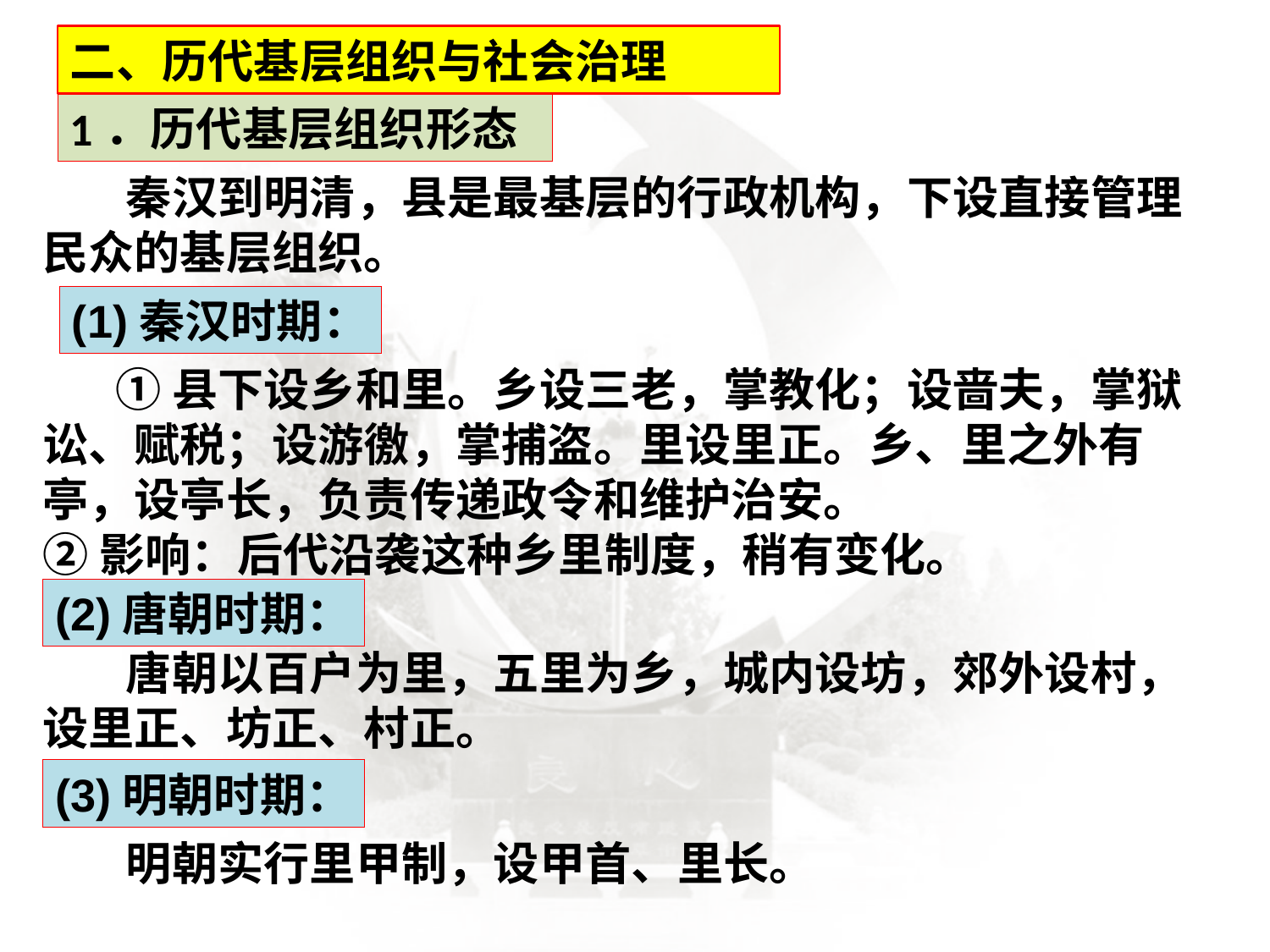

二、历代基层组织与社会治理
1．历代基层组织形态
       秦汉到明清，县是最基层的行政机构，下设直接管理民众的基层组织。
(1)秦汉时期：
       ①县下设乡和里。乡设三老，掌教化；设啬夫，掌狱讼、赋税；设游徼，掌捕盗。里设里正。乡、里之外有亭，设亭长，负责传递政令和维护治安。
②影响：后代沿袭这种乡里制度，稍有变化。
(2)唐朝时期：
       唐朝以百户为里，五里为乡，城内设坊，郊外设村，设里正、坊正、村正。
(3)明朝时期：
       明朝实行里甲制，设甲首、里长。